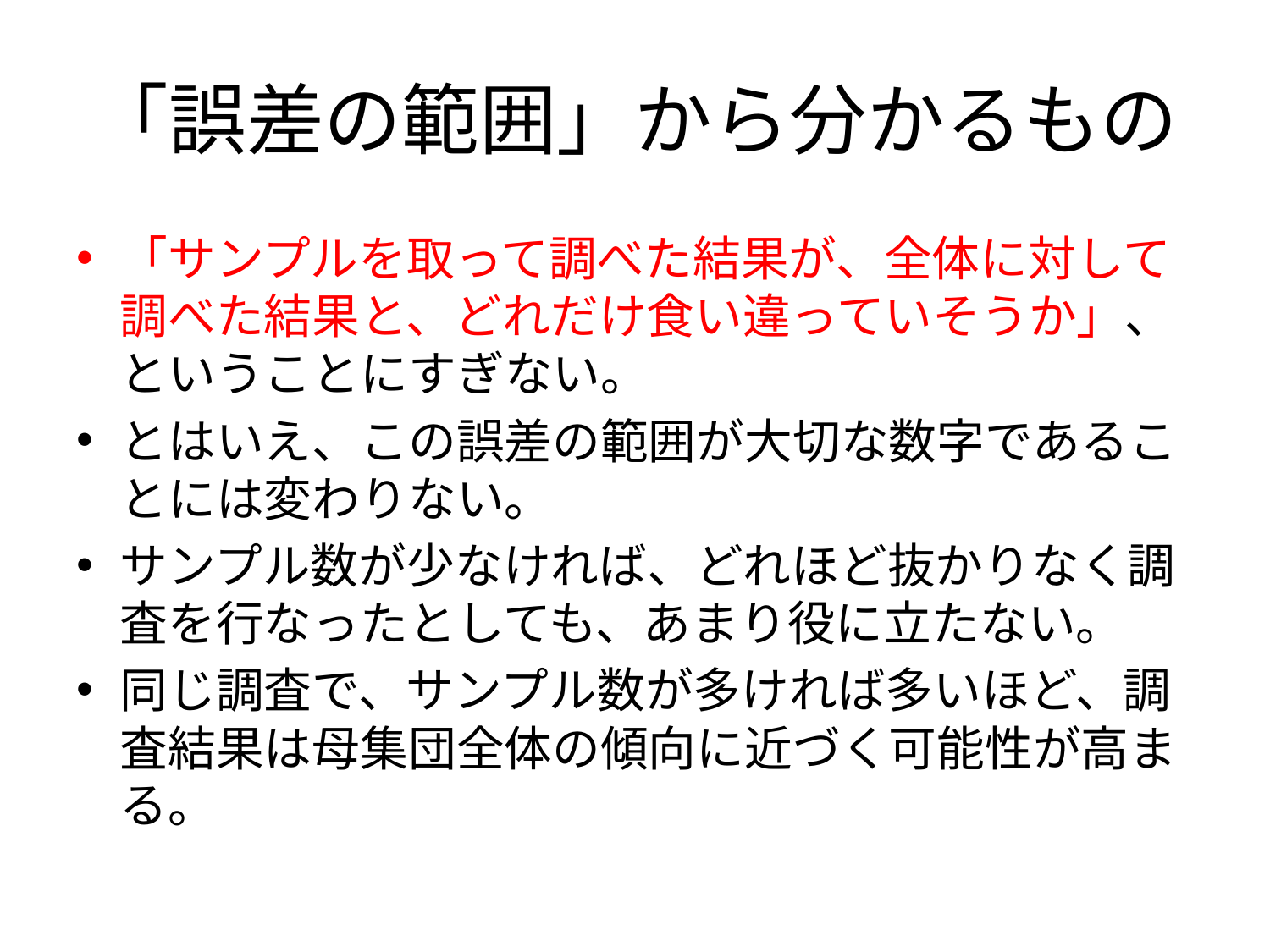

# 「誤差の範囲」から分かるもの
「サンプルを取って調べた結果が、全体に対して調べた結果と、どれだけ食い違っていそうか」、ということにすぎない。
とはいえ、この誤差の範囲が大切な数字であることには変わりない。
サンプル数が少なければ、どれほど抜かりなく調査を行なったとしても、あまり役に立たない。
同じ調査で、サンプル数が多ければ多いほど、調査結果は母集団全体の傾向に近づく可能性が高まる。